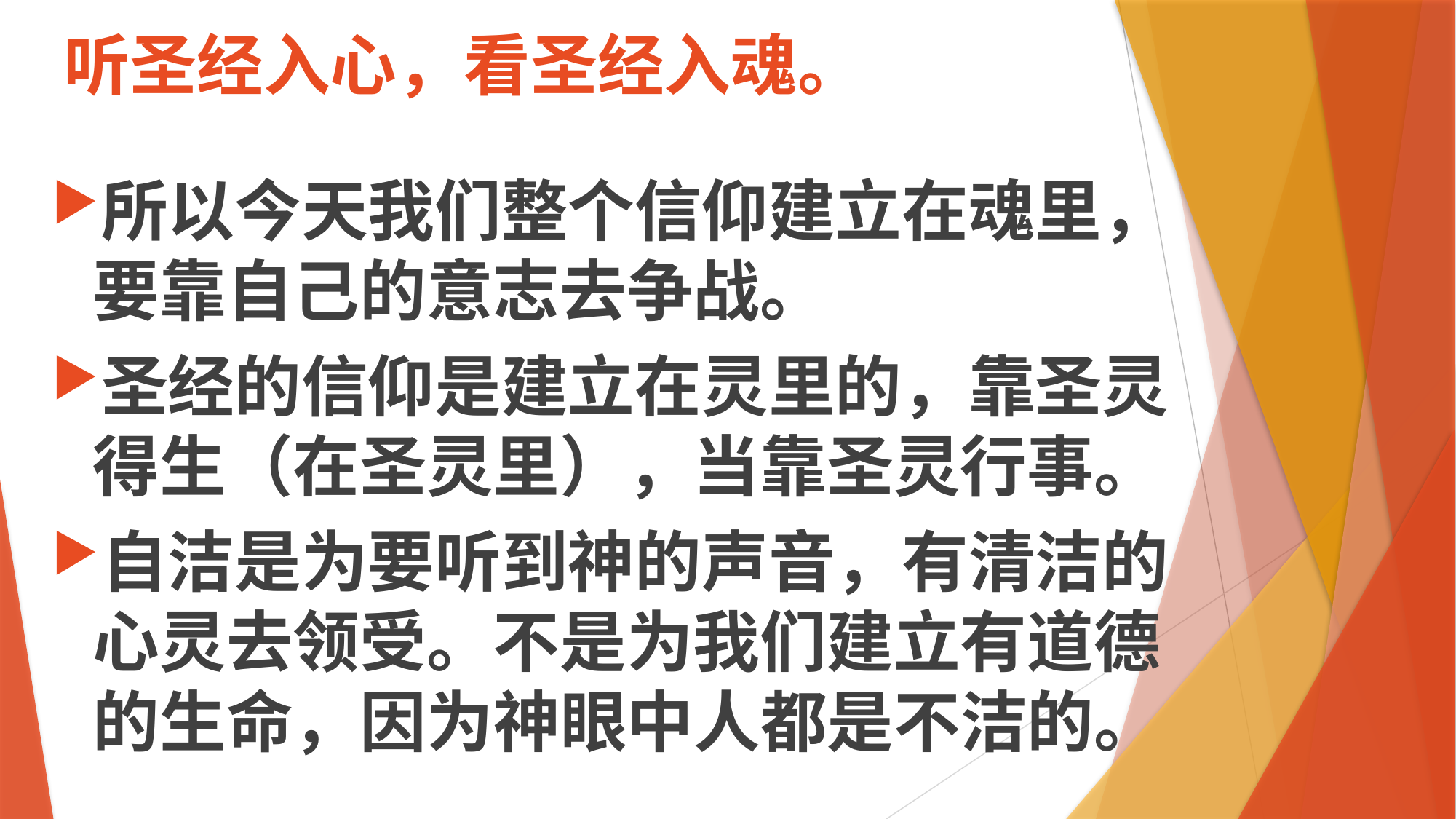

# 听圣经入心，看圣经入魂。
所以今天我们整个信仰建立在魂里，要靠自己的意志去争战。
圣经的信仰是建立在灵里的，靠圣灵得生（在圣灵里），当靠圣灵行事。
自洁是为要听到神的声音，有清洁的心灵去领受。不是为我们建立有道德的生命，因为神眼中人都是不洁的。